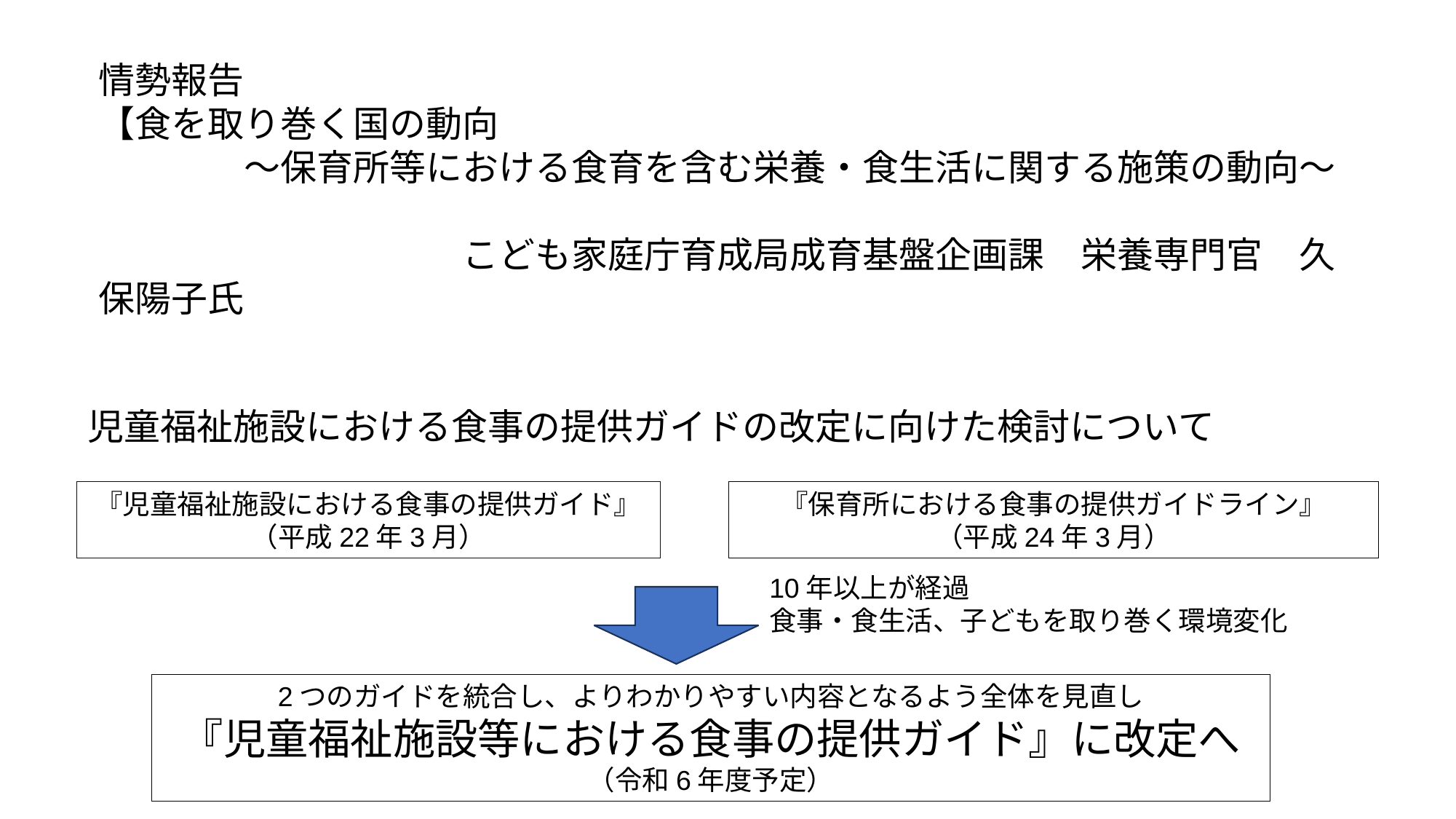

情勢報告
【食を取り巻く国の動向
　　　　～保育所等における食育を含む栄養・食生活に関する施策の動向～

　　　　　　　　　　こども家庭庁育成局成育基盤企画課　栄養専門官　久保陽子氏
児童福祉施設における食事の提供ガイドの改定に向けた検討について
『児童福祉施設における食事の提供ガイド』
（平成22年3月）
『保育所における食事の提供ガイドライン』
（平成24年3月）
10年以上が経過
食事・食生活、子どもを取り巻く環境変化

2つのガイドを統合し、よりわかりやすい内容となるよう全体を見直し
『児童福祉施設等における食事の提供ガイド』に改定へ
（令和6年度予定）